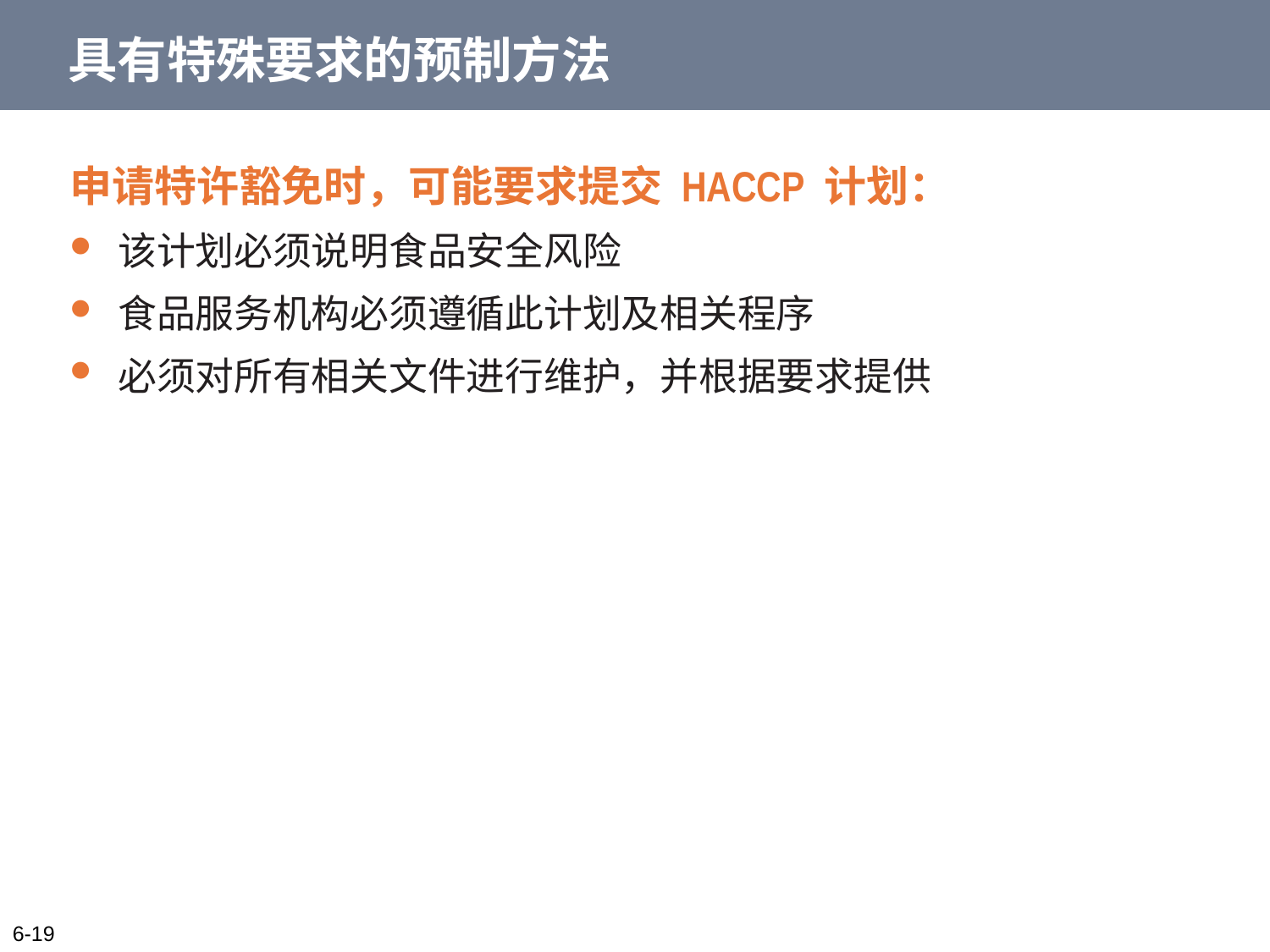

# 具有特殊要求的预制方法
申请特许豁免时，可能要求提交 HACCP 计划：
该计划必须说明食品安全风险
食品服务机构必须遵循此计划及相关程序
必须对所有相关文件进行维护，并根据要求提供
6-19